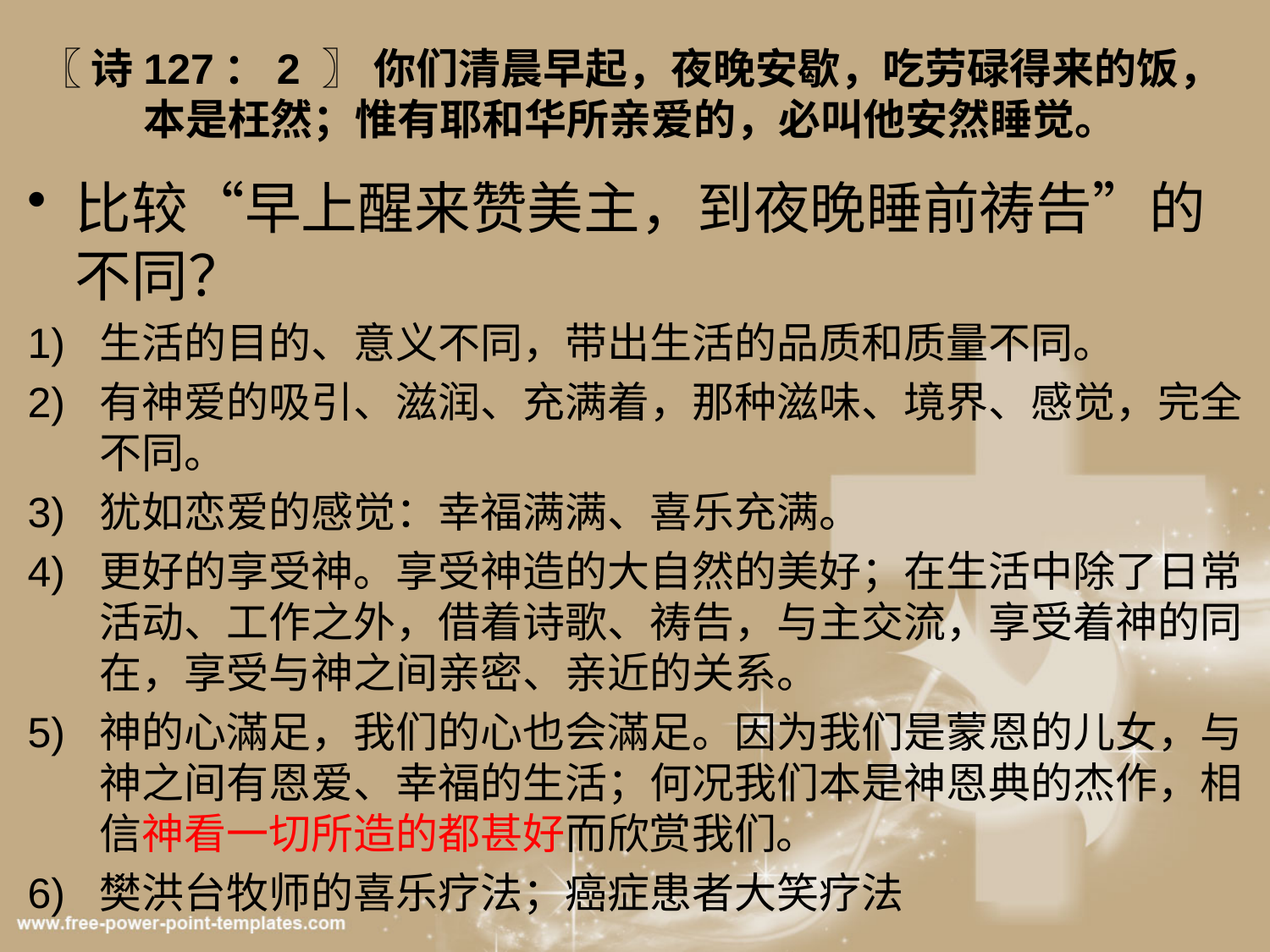

# 〖 诗127：2 〗 你们清晨早起，夜晚安歇，吃劳碌得来的饭，本是枉然；惟有耶和华所亲爱的，必叫他安然睡觉。
比较“早上醒来赞美主，到夜晚睡前祷告”的不同？
生活的目的、意义不同，带出生活的品质和质量不同。
有神爱的吸引、滋润、充满着，那种滋味、境界、感觉，完全不同。
犹如恋爱的感觉：幸福满满、喜乐充满。
更好的享受神。享受神造的大自然的美好；在生活中除了日常活动、工作之外，借着诗歌、祷告，与主交流，享受着神的同在，享受与神之间亲密、亲近的关系。
神的心滿足，我们的心也会滿足。因为我们是蒙恩的儿女，与神之间有恩爱、幸福的生活；何况我们本是神恩典的杰作，相信神看一切所造的都甚好而欣赏我们。
樊洪台牧师的喜乐疗法；癌症患者大笑疗法